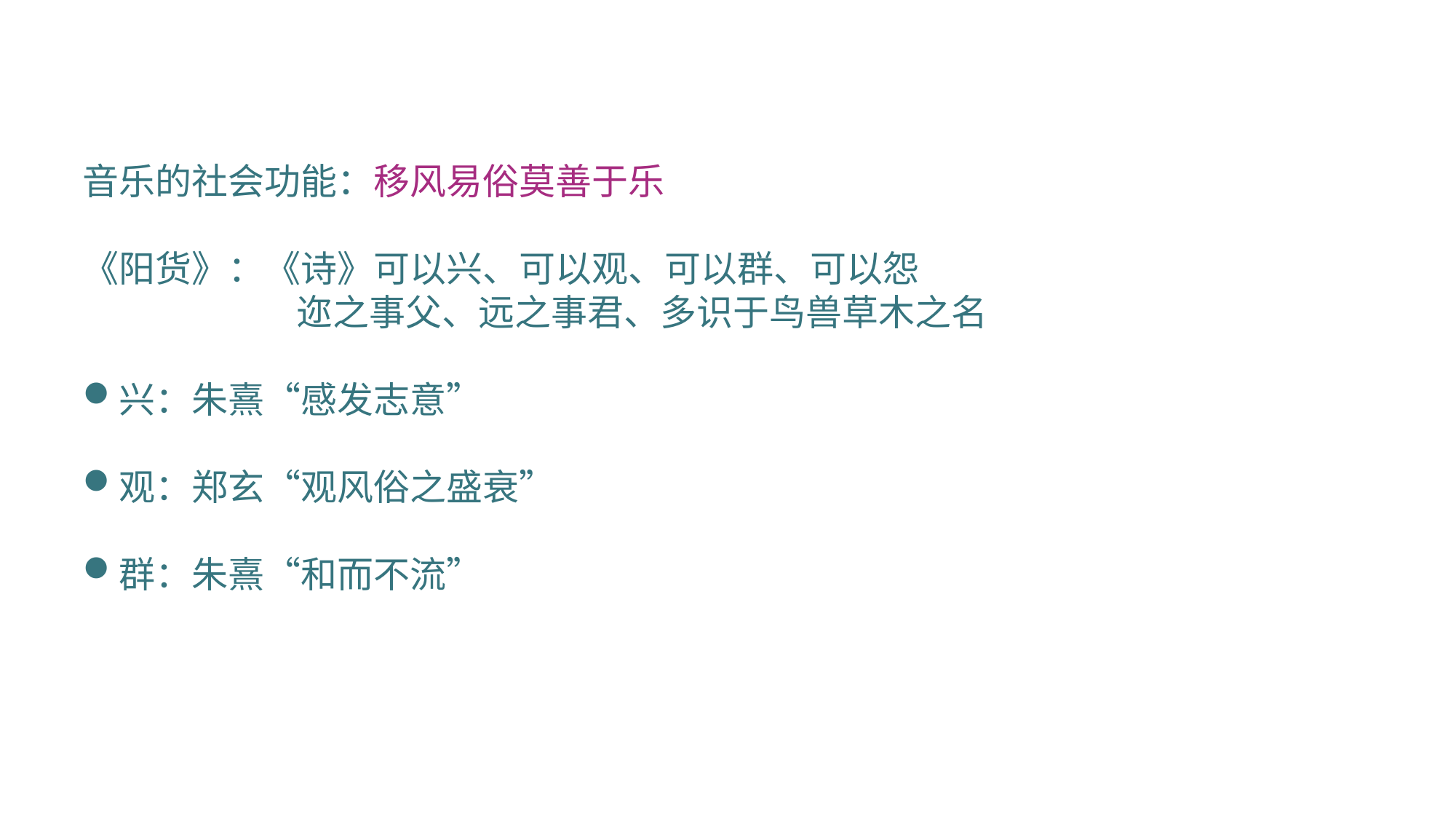

音乐的社会功能：移风易俗莫善于乐

《阳货》：《诗》可以兴、可以观、可以群、可以怨
                         迩之事父、远之事君、多识于鸟兽草木之名

兴：朱熹“感发志意”

观：郑玄“观风俗之盛衰”

群：朱熹“和而不流”